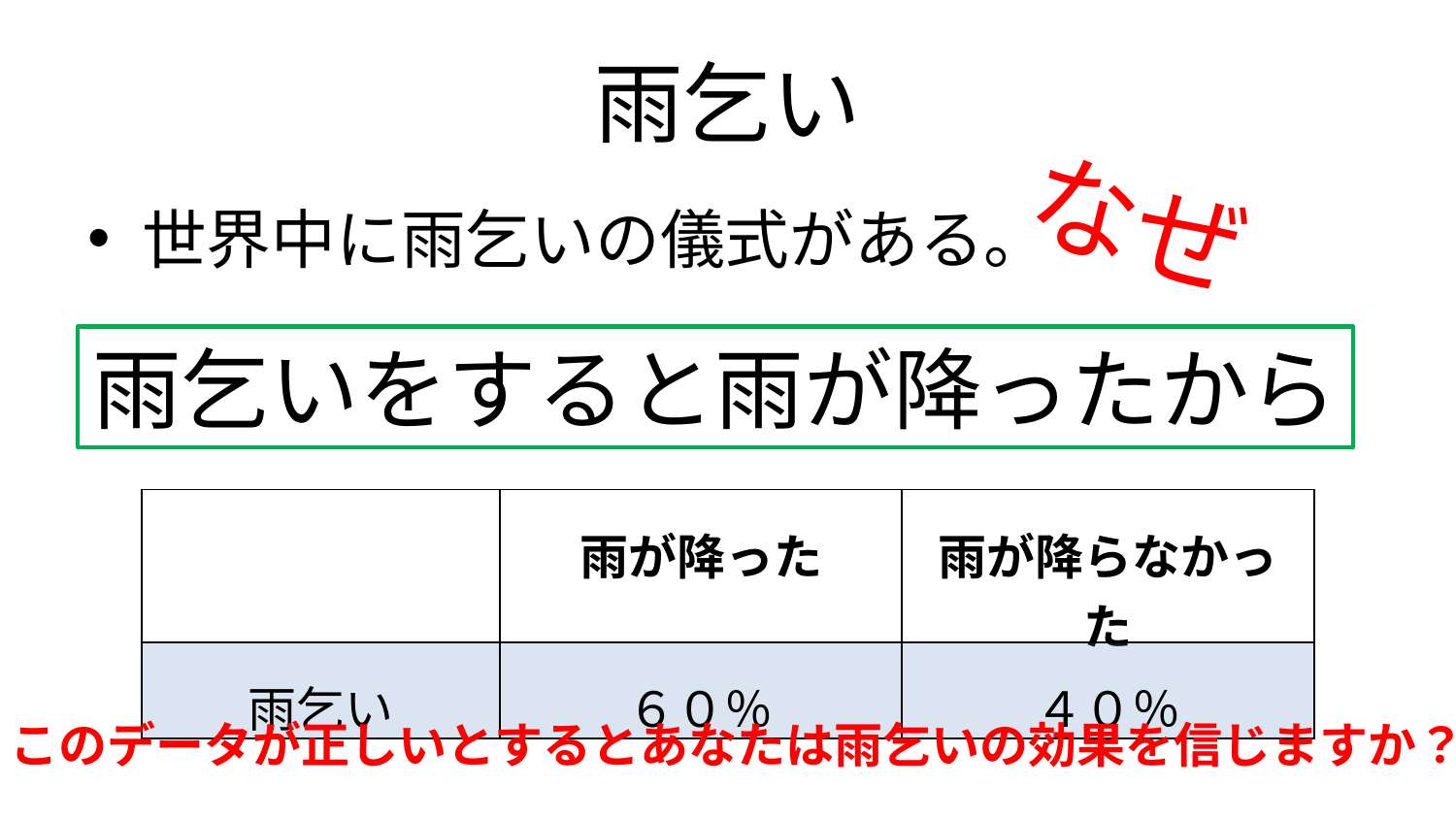

# 雨乞い
なぜ
世界中に雨乞いの儀式がある。

雨乞いをすると雨が降ったから
|  | 雨が降った | 雨が降らなかった |
| --- | --- | --- |
| 雨乞い | ６０％ | ４０％ |
このデータが正しいとするとあなたは雨乞いの効果を信じますか？